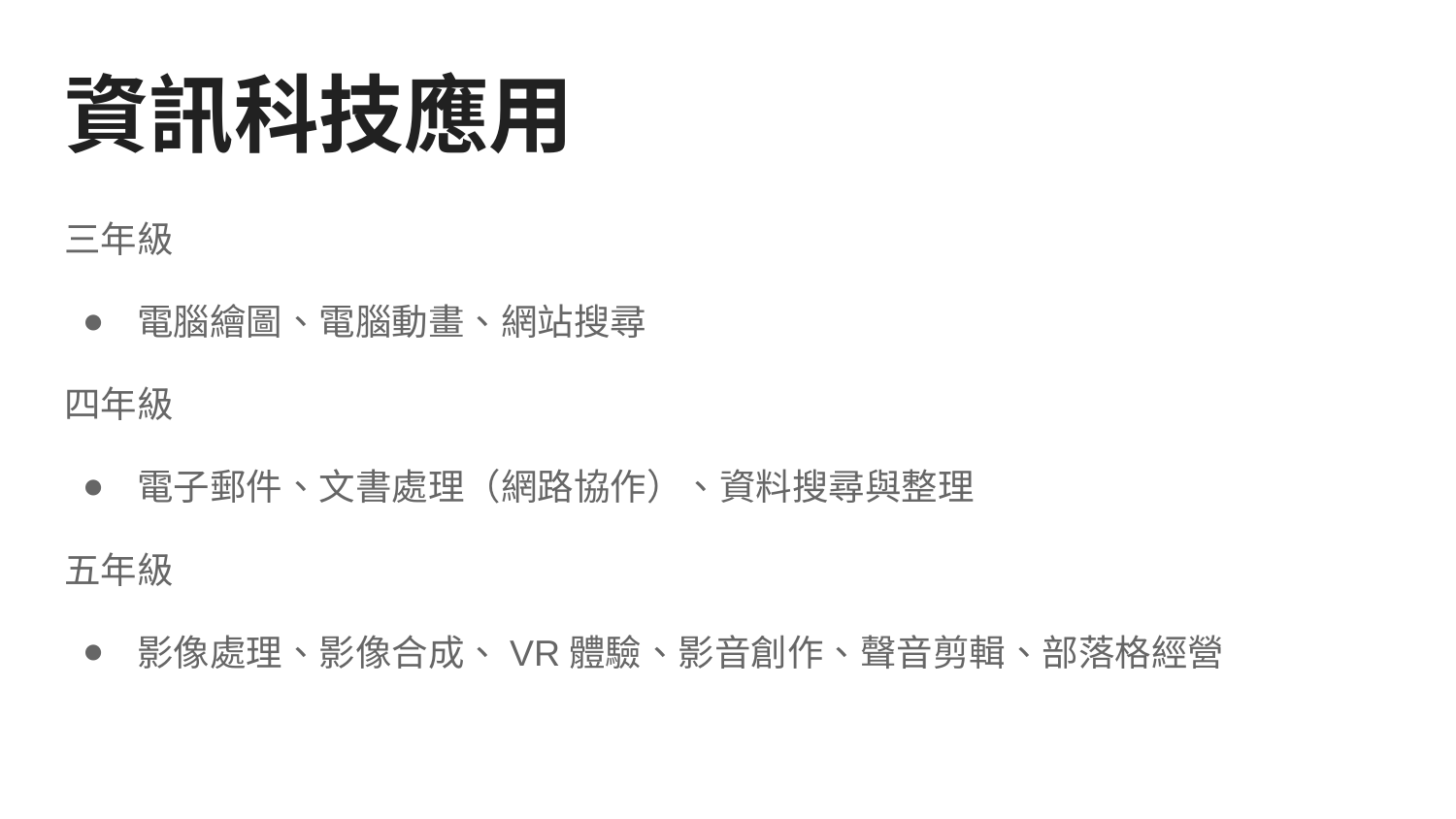

# 資訊科技應用
三年級
電腦繪圖、電腦動畫、網站搜尋
四年級
電子郵件、文書處理（網路協作）、資料搜尋與整理
五年級
影像處理、影像合成、VR體驗、影音創作、聲音剪輯、部落格經營